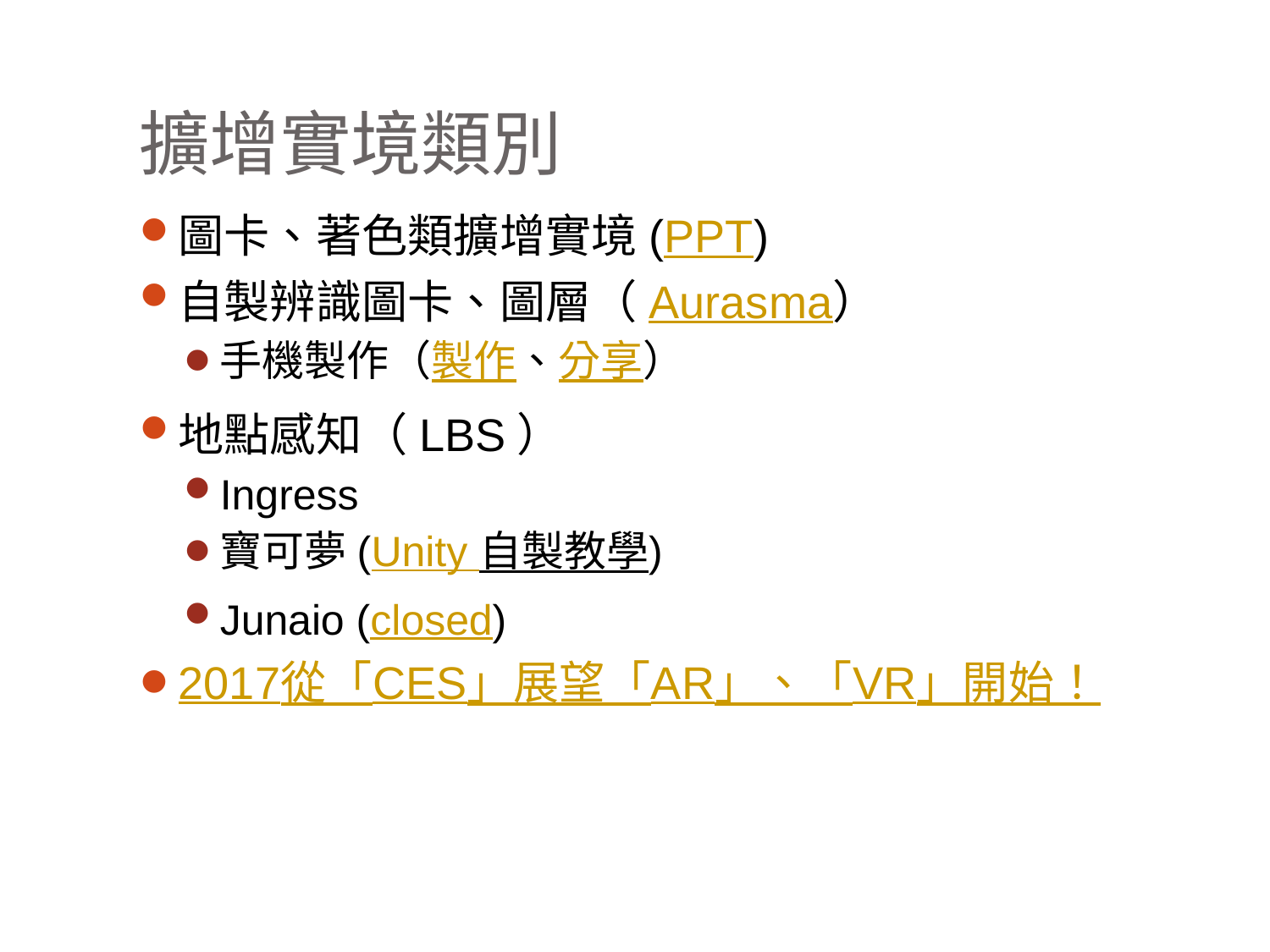

# 擴增實境類別
圖卡、著色類擴增實境(PPT)
自製辨識圖卡、圖層（Aurasma）
手機製作（製作、分享）
地點感知（LBS）
Ingress
寶可夢(Unity 自製教學)
Junaio (closed)
2017從「CES」展望「AR」、「VR」開始！